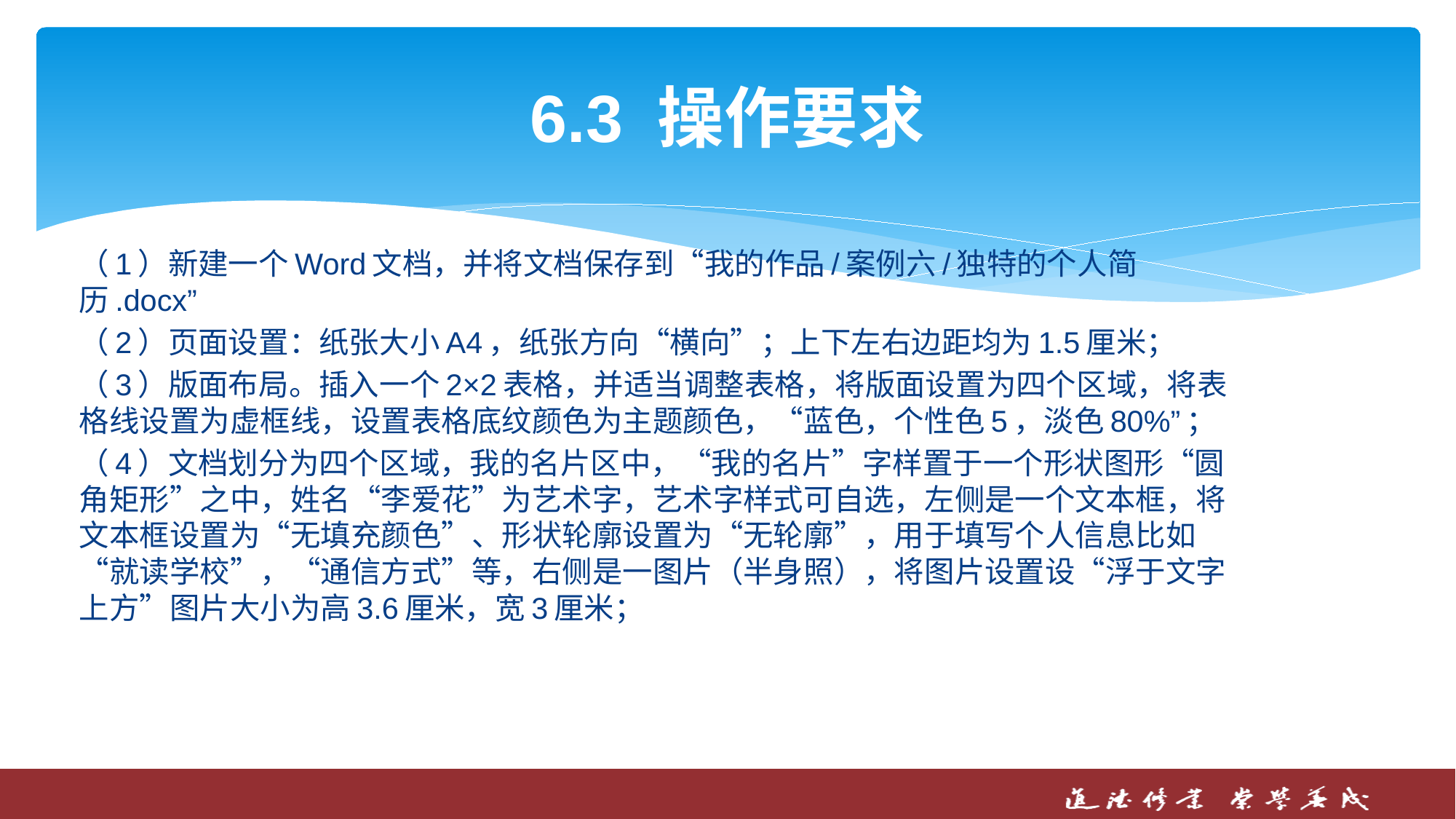

# 6.3 操作要求
（1）新建一个Word文档，并将文档保存到“我的作品/案例六/独特的个人简历.docx”
（2）页面设置：纸张大小A4，纸张方向“横向”；上下左右边距均为1.5厘米；
（3）版面布局。插入一个2×2表格，并适当调整表格，将版面设置为四个区域，将表格线设置为虚框线，设置表格底纹颜色为主题颜色，“蓝色，个性色5，淡色80%”；
（4）文档划分为四个区域，我的名片区中，“我的名片”字样置于一个形状图形“圆角矩形”之中，姓名“李爱花”为艺术字，艺术字样式可自选，左侧是一个文本框，将文本框设置为“无填充颜色”、形状轮廓设置为“无轮廓”，用于填写个人信息比如“就读学校”，“通信方式”等，右侧是一图片（半身照），将图片设置设“浮于文字上方”图片大小为高3.6厘米，宽3厘米；